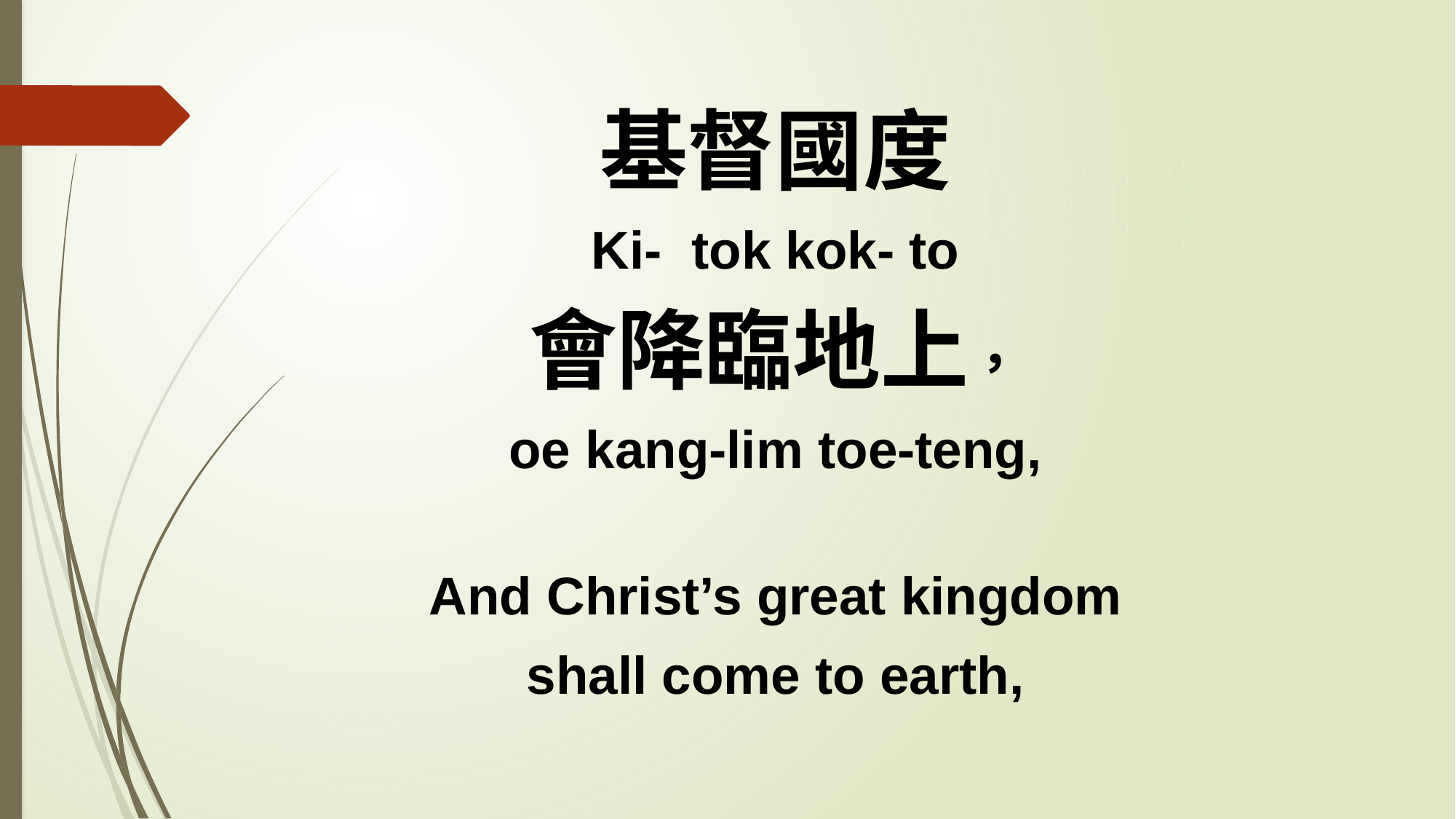

基督國度
Ki-  tok kok- to
會降臨地上，
oe kang-lim toe-teng,

And Christ’s great kingdom
shall come to earth,